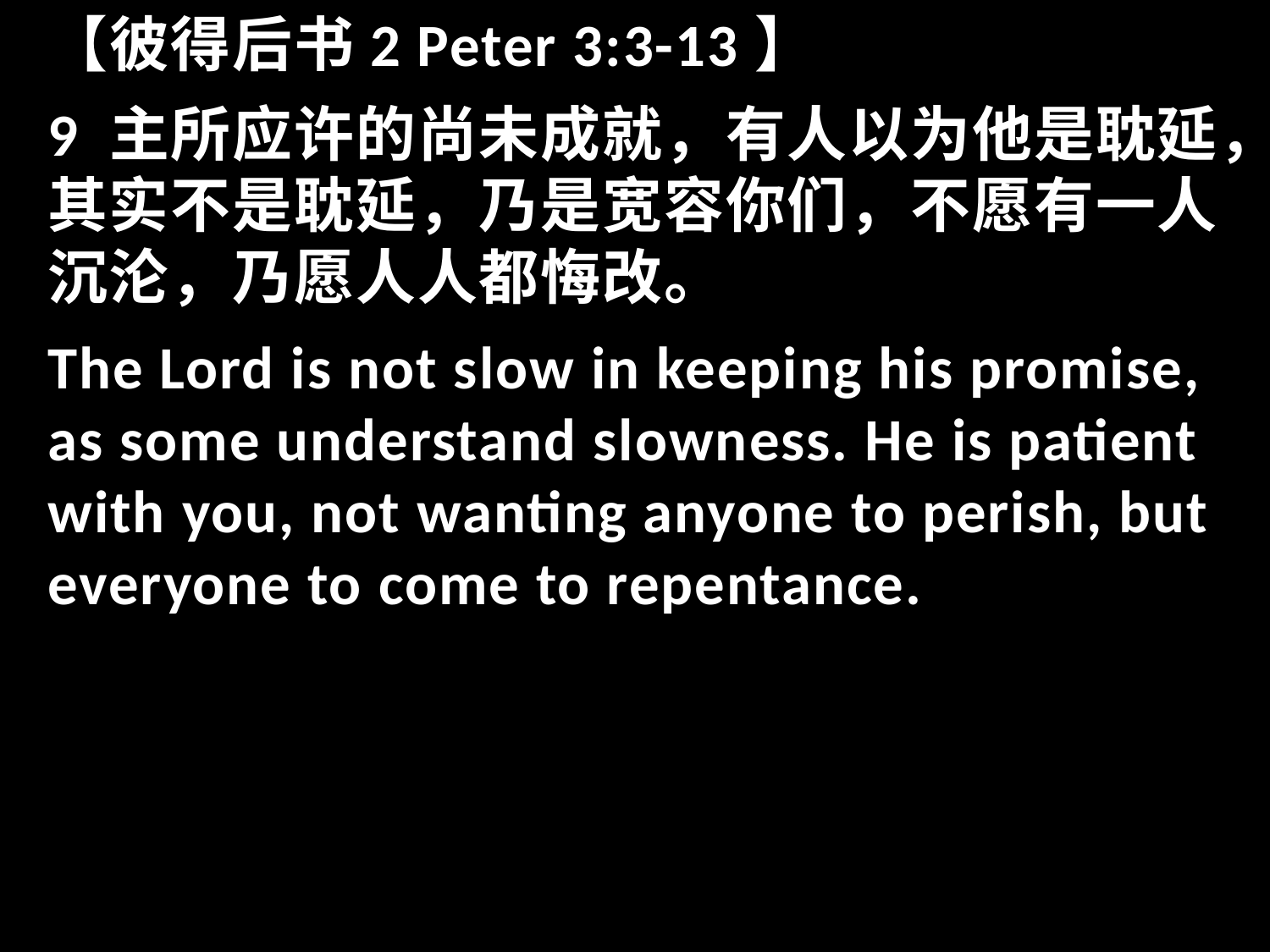

【彼得后书2 Peter 3:3-13】
9 主所应许的尚未成就，有人以为他是耽延，其实不是耽延，乃是宽容你们，不愿有一人沉沦，乃愿人人都悔改。
The Lord is not slow in keeping his promise, as some understand slowness. He is patient with you, not wanting anyone to perish, but everyone to come to repentance.